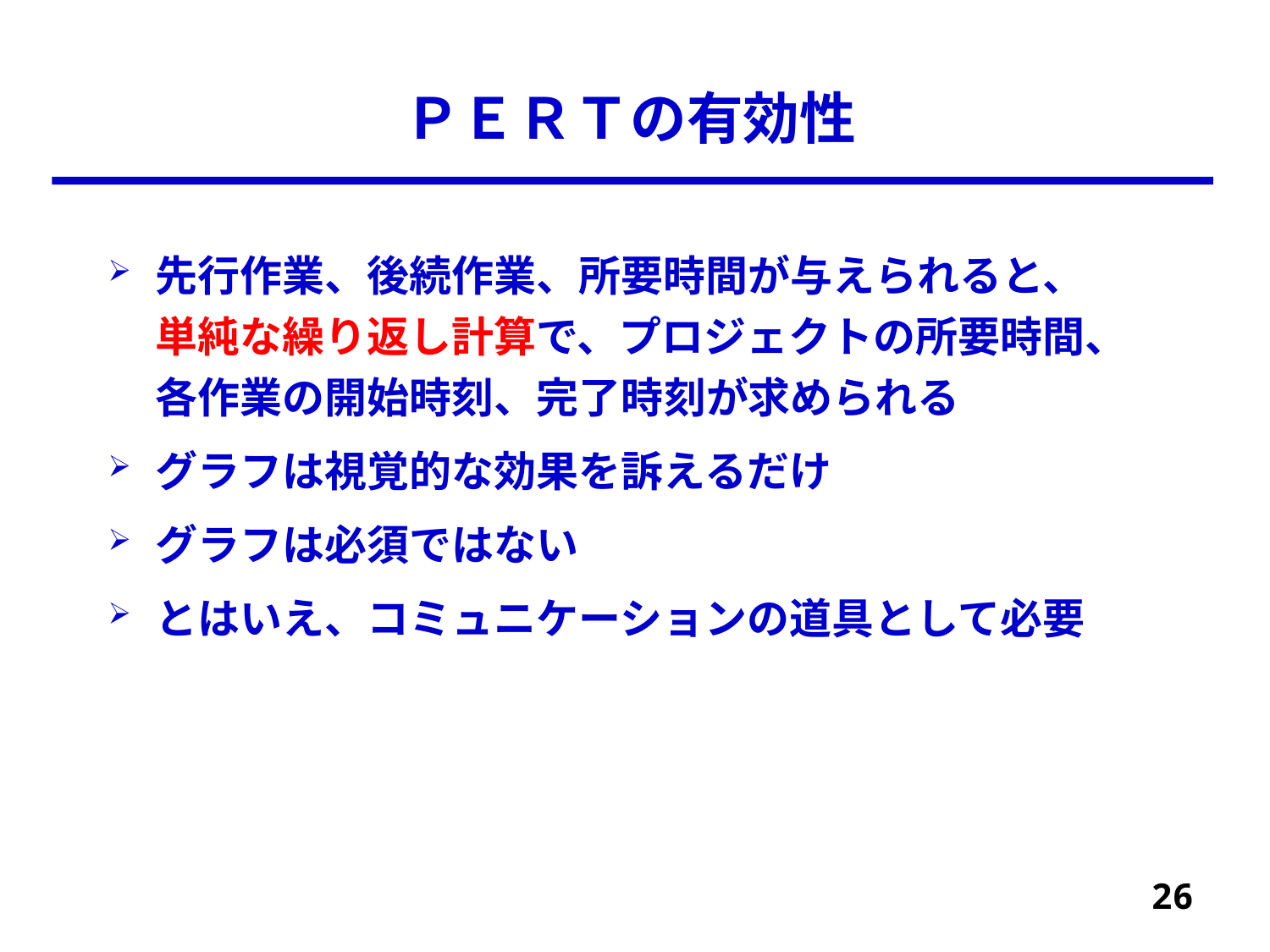

# ＰＥＲＴの有効性
先行作業、後続作業、所要時間が与えられると、　単純な繰り返し計算で、プロジェクトの所要時間、各作業の開始時刻、完了時刻が求められる
グラフは視覚的な効果を訴えるだけ
グラフは必須ではない
とはいえ、コミュニケーションの道具として必要
26